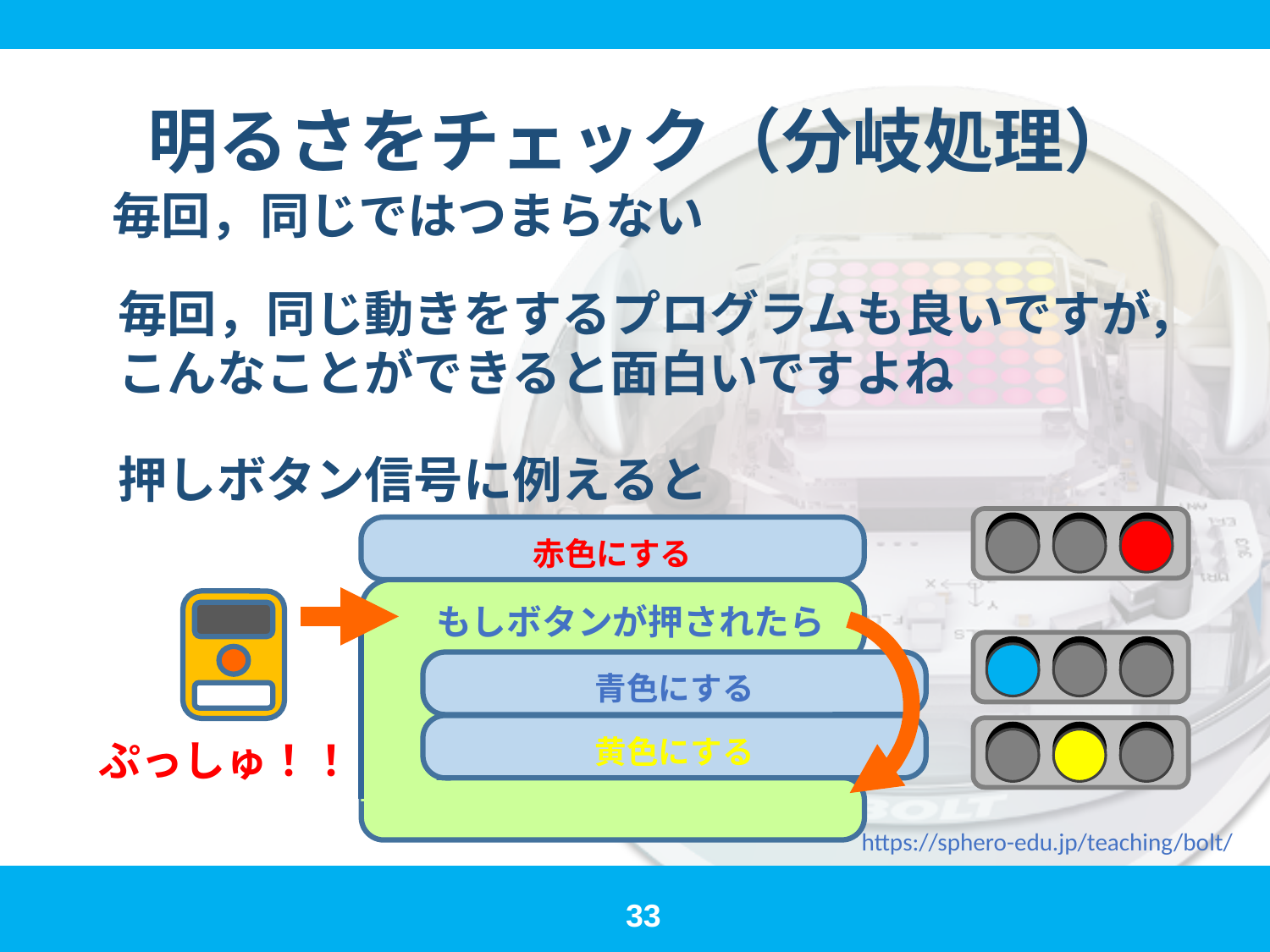

# 明るさをチェック（分岐処理）
毎回，同じではつまらない
毎回，同じ動きをするプログラムも良いですが，
こんなことができると面白いですよね
押しボタン信号に例えると

赤色にする
　もしボタンが押されたら

青色にする
黄色にする

ぷっしゅ！！

33